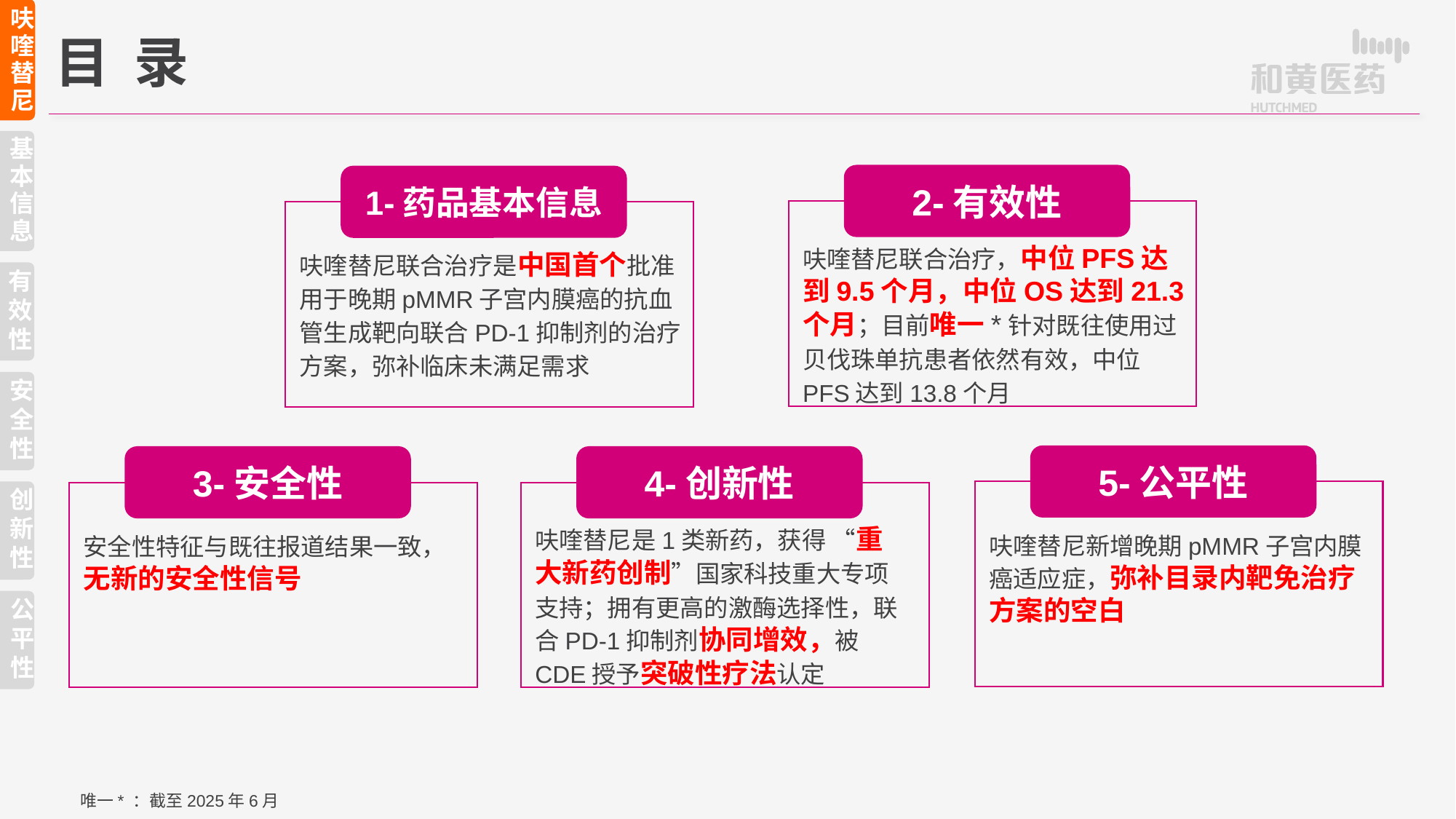

目  录
呋喹替尼

基本信息

2-有效性
1-药品基本信息

呋喹替尼联合治疗，中位PFS达到9.5个月，中位OS达到21.3个月；目前唯一*针对既往使用过贝伐珠单抗患者依然有效，中位PFS达到13.8个月
呋喹替尼联合治疗是中国首个批准用于晚期pMMR子宫内膜癌的抗血管生成靶向联合PD-1抑制剂的治疗方案，弥补临床未满足需求
有效性

安全性

5-公平性
3-安全性
4-创新性
创新性

呋喹替尼是1类新药，获得 “重大新药创制”国家科技重大专项支持；拥有更高的激酶选择性，联合PD-1抑制剂协同增效，被CDE授予突破性疗法认定
呋喹替尼新增晚期pMMR子宫内膜癌适应症，弥补目录内靶免治疗方案的空白
安全性特征与既往报道结果一致，无新的安全性信号
公平性

唯一* ：截至2025年6月